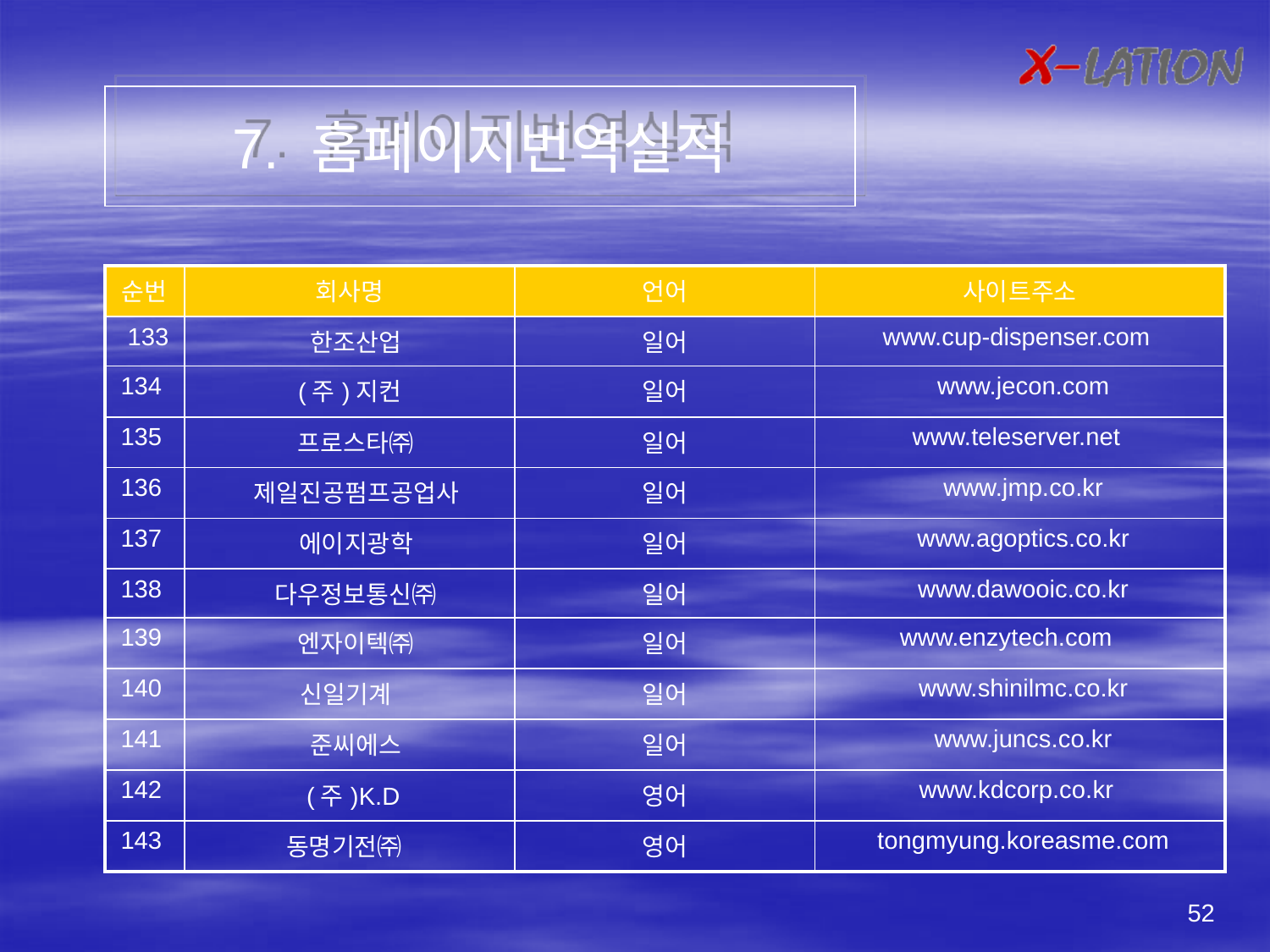

7. 홈페이지번역실적
| 순번 | 회사명 | 언어 | 사이트주소 |
| --- | --- | --- | --- |
| 133 | 한조산업 | 일어 | www.cup-dispenser.com |
| 134 | (주)지컨 | 일어 | www.jecon.com |
| 135 | 프로스타㈜ | 일어 | www.teleserver.net |
| 136 | 제일진공펌프공업사 | 일어 | www.jmp.co.kr |
| 137 | 에이지광학 | 일어 | www.agoptics.co.kr |
| 138 | 다우정보통신㈜ | 일어 | www.dawooic.co.kr |
| 139 | 엔자이텍㈜ | 일어 | www.enzytech.com |
| 140 | 신일기계 | 일어 | www.shinilmc.co.kr |
| 141 | 준씨에스 | 일어 | www.juncs.co.kr |
| 142 | (주)K.D | 영어 | www.kdcorp.co.kr |
| 143 | 동명기전㈜ | 영어 | tongmyung.koreasme.com |
52